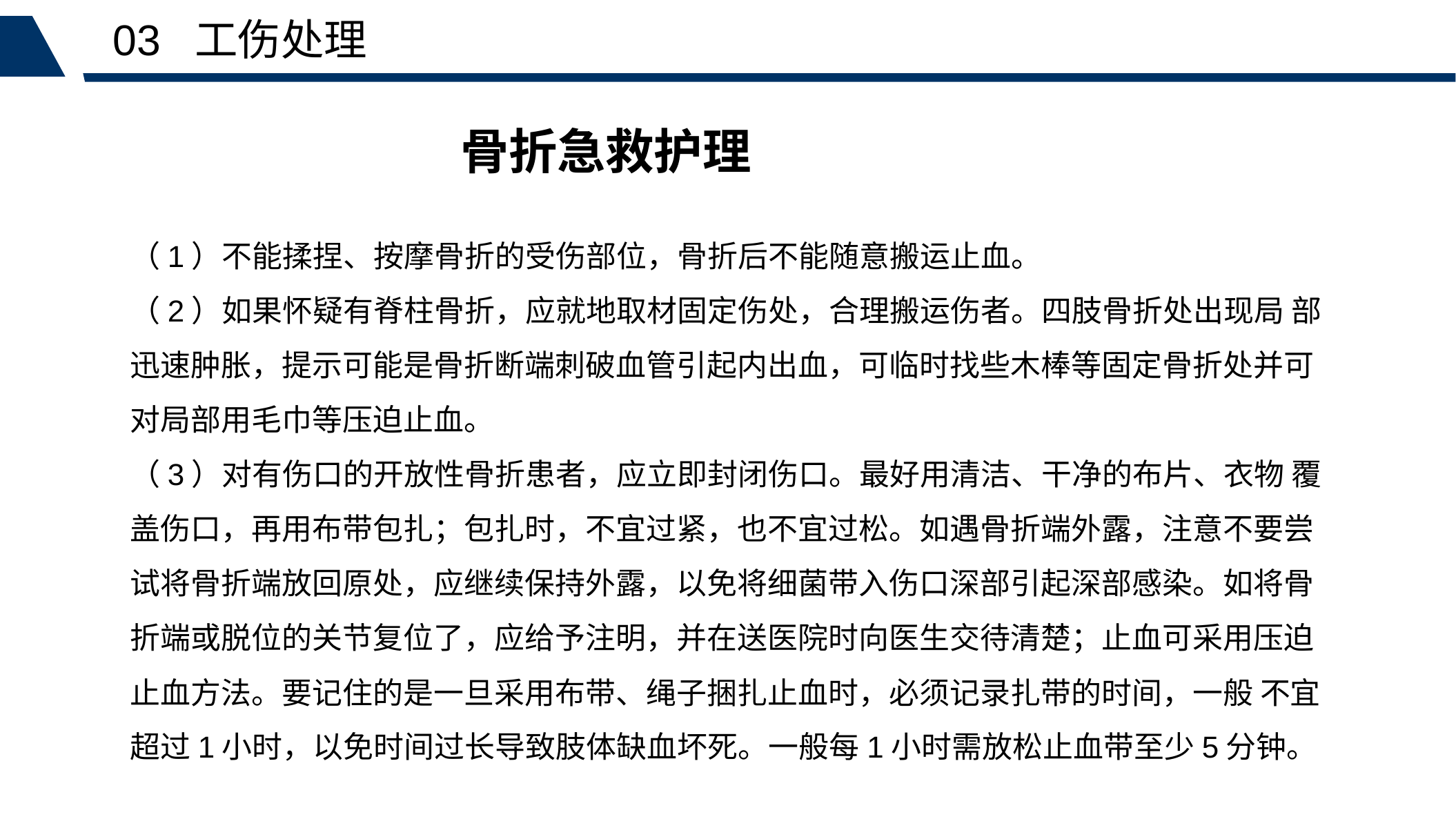

03  工伤处理

骨折急救护理
（1）不能揉捏、按摩骨折的受伤部位，骨折后不能随意搬运止血。
（2）如果怀疑有脊柱骨折，应就地取材固定伤处，合理搬运伤者。四肢骨折处出现局 部迅速肿胀，提示可能是骨折断端刺破血管引起内出血，可临时找些木棒等固定骨折处并可对局部用毛巾等压迫止血。
（3）对有伤口的开放性骨折患者，应立即封闭伤口。最好用清洁、干净的布片、衣物 覆盖伤口，再用布带包扎；包扎时，不宜过紧，也不宜过松。如遇骨折端外露，注意不要尝试将骨折端放回原处，应继续保持外露，以免将细菌带入伤口深部引起深部感染。如将骨折端或脱位的关节复位了，应给予注明，并在送医院时向医生交待清楚；止血可采用压迫止血方法。要记住的是一旦采用布带、绳子捆扎止血时，必须记录扎带的时间，一般 不宜超过1小时，以免时间过长导致肢体缺血坏死。一般每1小时需放松止血带至少5分钟。